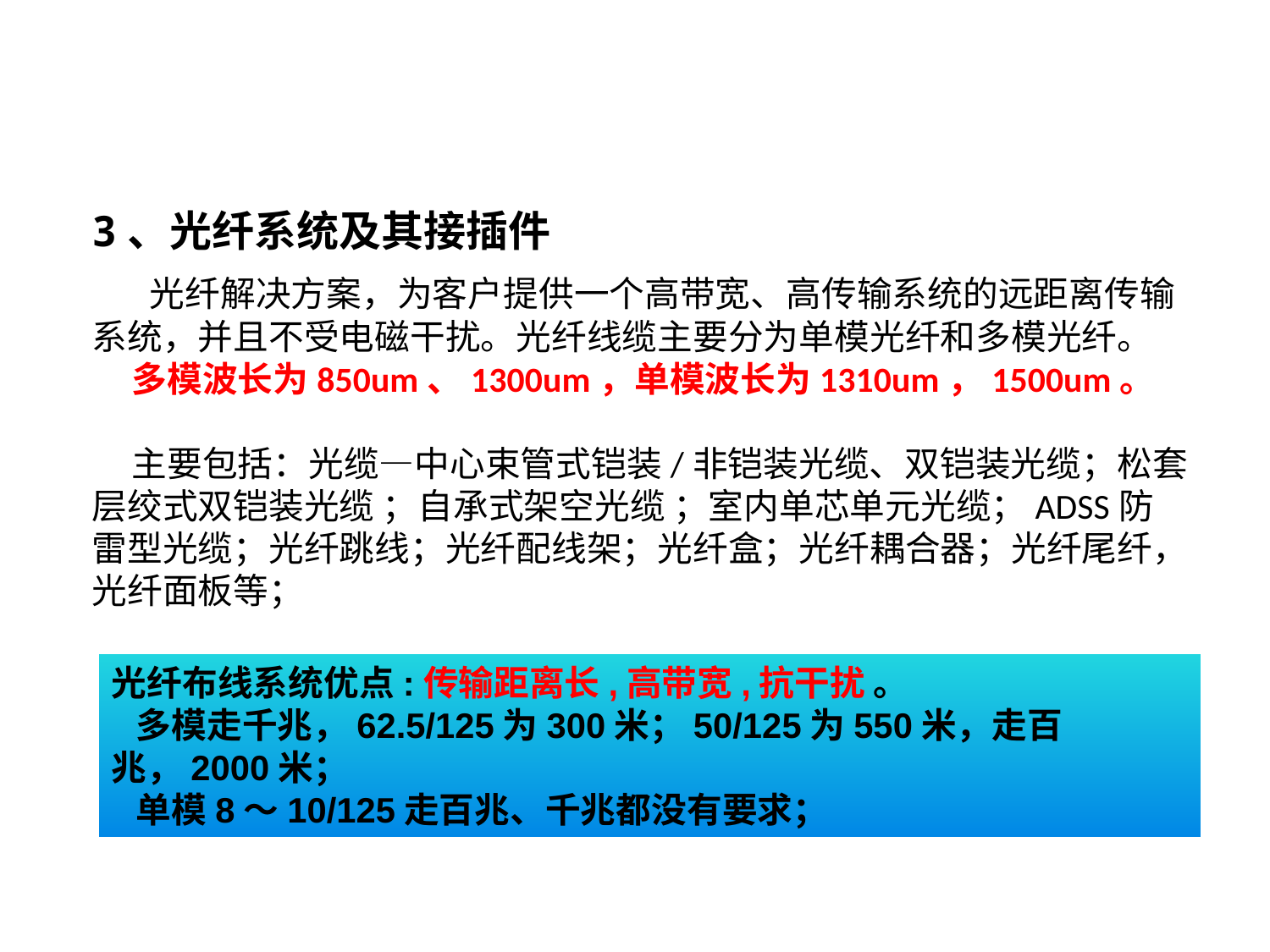

3、光纤系统及其接插件
      光纤解决方案，为客户提供一个高带宽、高传输系统的远距离传输系统，并且不受电磁干扰。光纤线缆主要分为单模光纤和多模光纤。
    多模波长为850um、1300um，单模波长为1310um，1500um。

    主要包括：光缆—中心束管式铠装/非铠装光缆、双铠装光缆；松套层绞式双铠装光缆 ；自承式架空光缆 ；室内单芯单元光缆；ADSS防雷型光缆；光纤跳线；光纤配线架；光纤盒；光纤耦合器；光纤尾纤，光纤面板等；
光纤布线系统优点:传输距离长,高带宽,抗干扰 。
  多模走千兆，62.5/125为300米；50/125为550米，走百兆，2000米；
  单模8～10/125走百兆、千兆都没有要求；